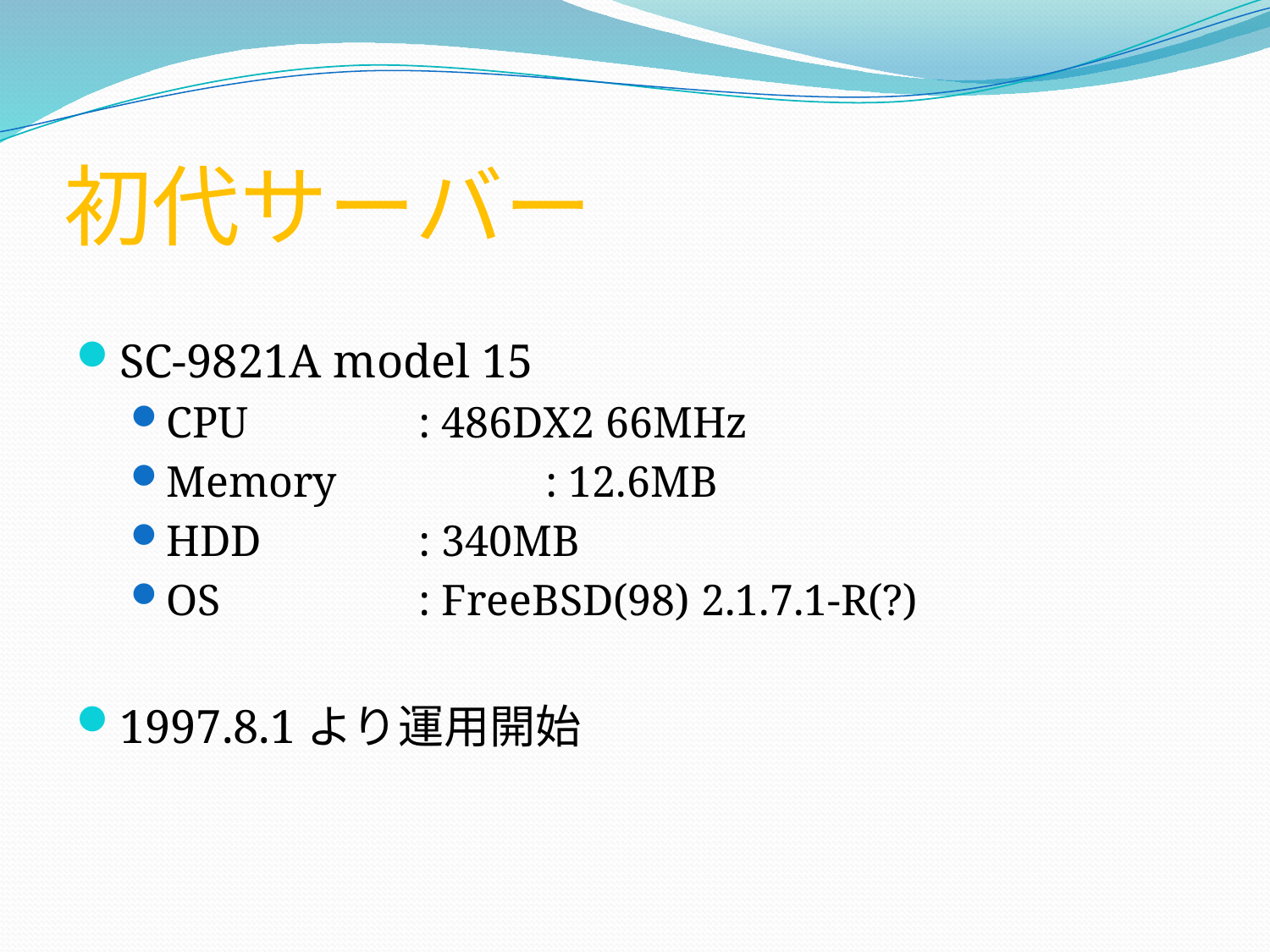

# 初代サーバー
SC-9821A model 15
CPU		: 486DX2 66MHz
Memory		: 12.6MB
HDD		: 340MB
OS		: FreeBSD(98) 2.1.7.1-R(?)

1997.8.1より運用開始